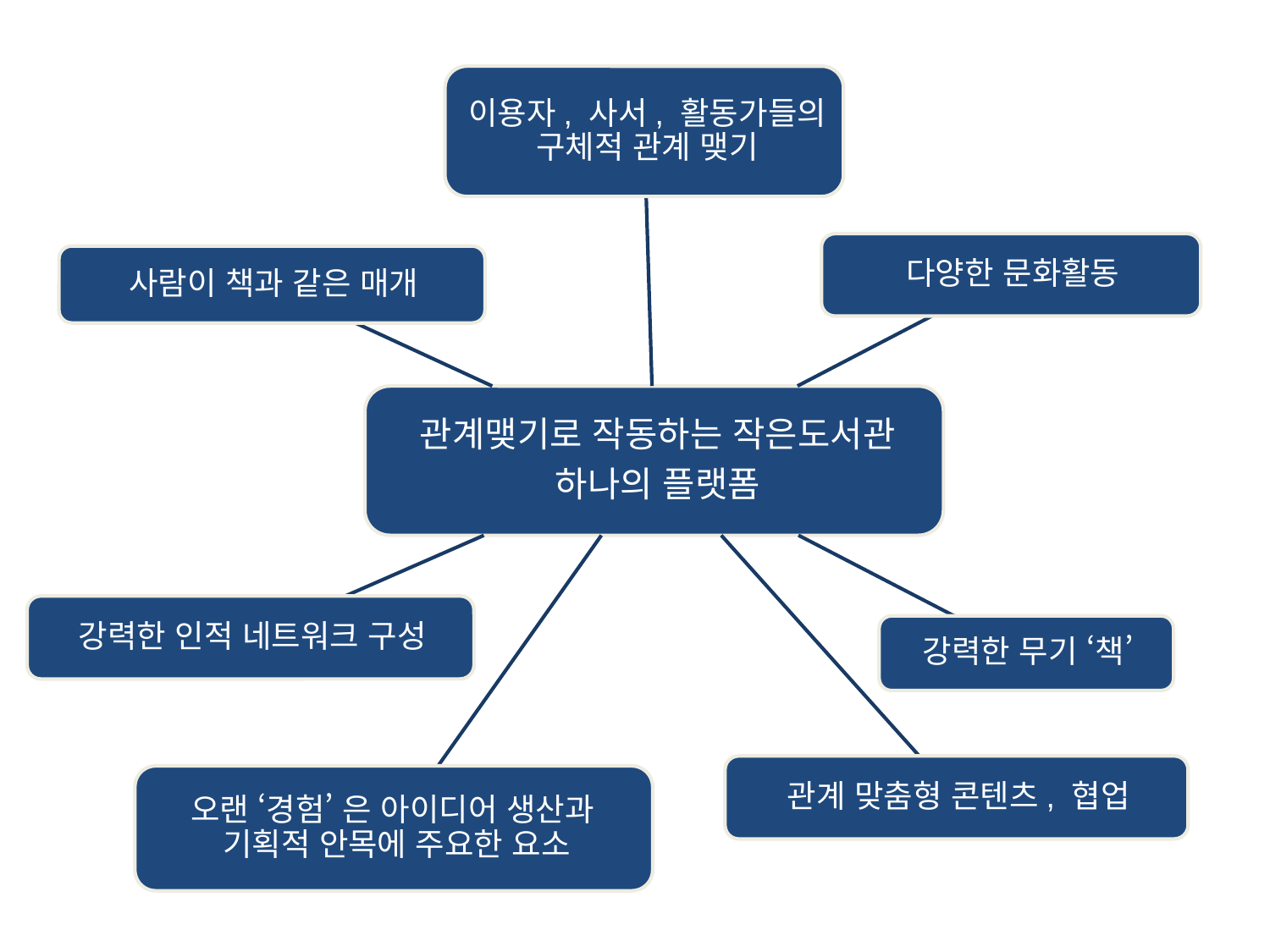

관계맺기로 작동하는 작은도서관
하나의 플랫폼
이용자, 사서, 활동가들의 구체적 관계 맺기
다양한 문화활동
강력한 인적 네트워크 구성
관계 맞춤형 콘텐츠, 협업
강력한 무기 ‘책’
사람이 책과 같은 매개
오랜 ‘경험’ 은 아이디어 생산과  기획적 안목에 주요한 요소